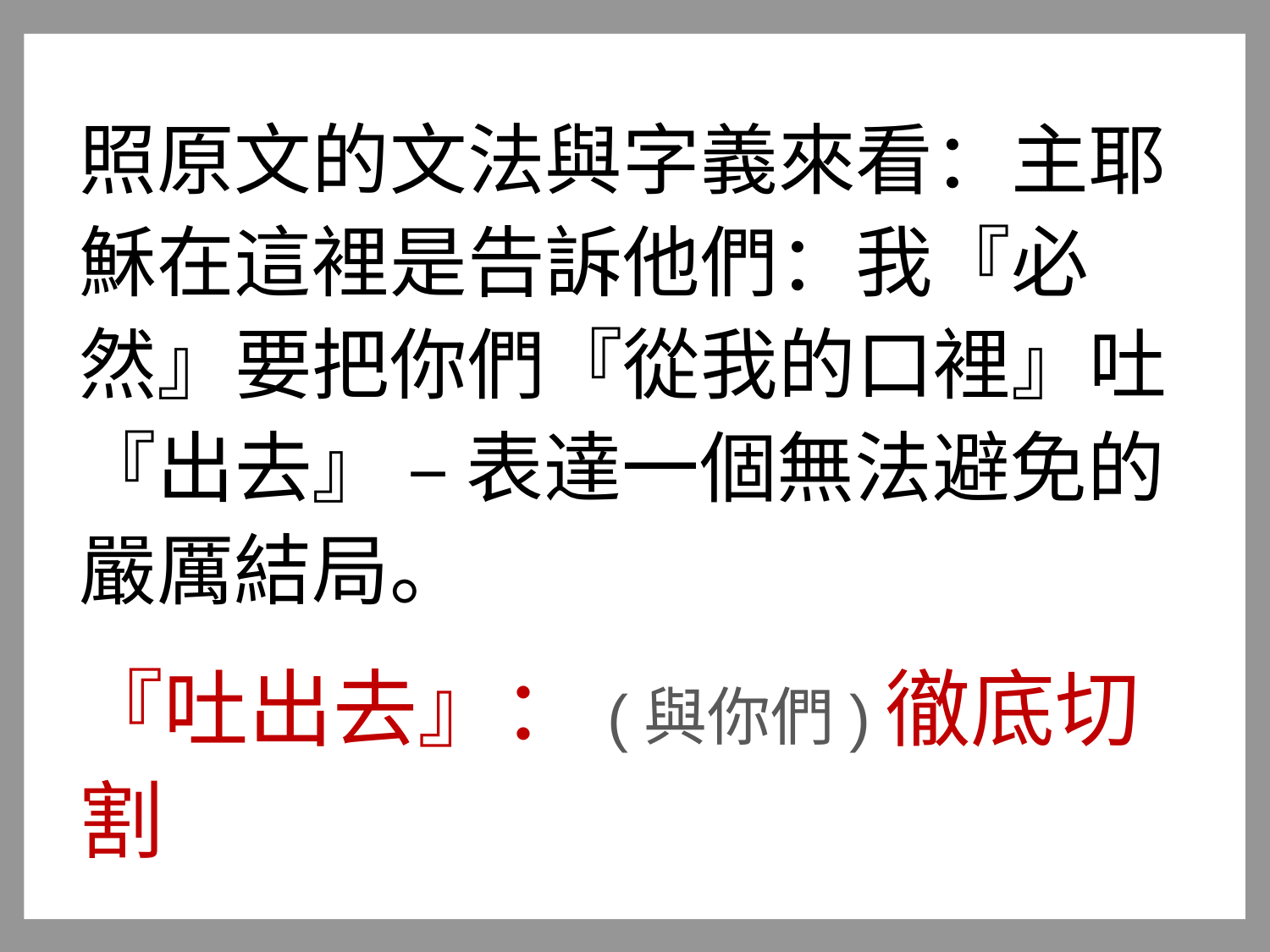

照原文的文法與字義來看：主耶穌在這裡是告訴他們：我『必然』要把你們『從我的口裡』吐『出去』 – 表達一個無法避免的嚴厲結局。
『吐出去』：(與你們)徹底切割